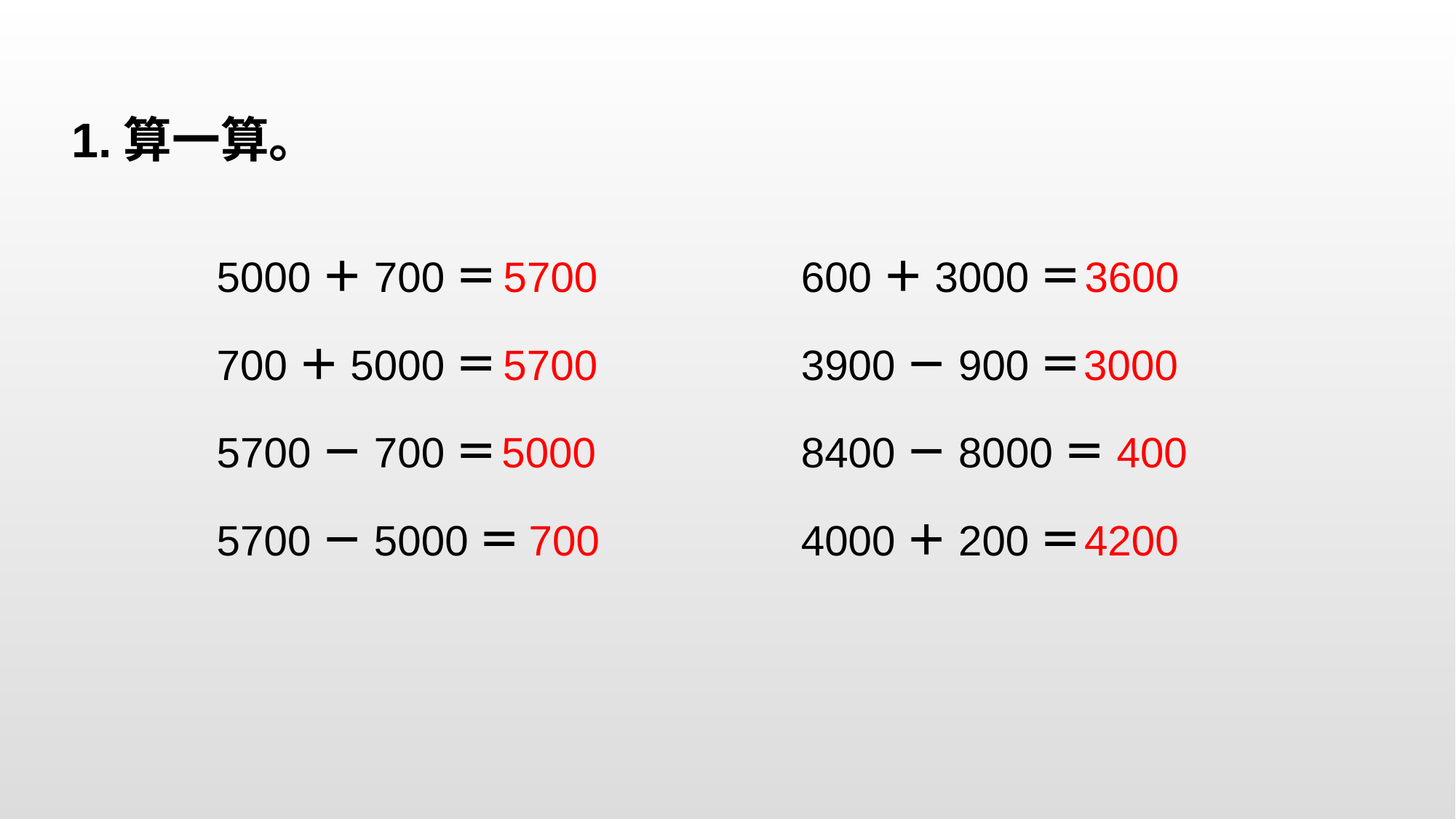

1.算一算。
5000＋700＝
5700
600＋3000＝
3600
700＋5000＝
5700
3900－900＝
3000
5700－700＝
5000
8400－8000＝
400
5700－5000＝
700
4000＋200＝
4200